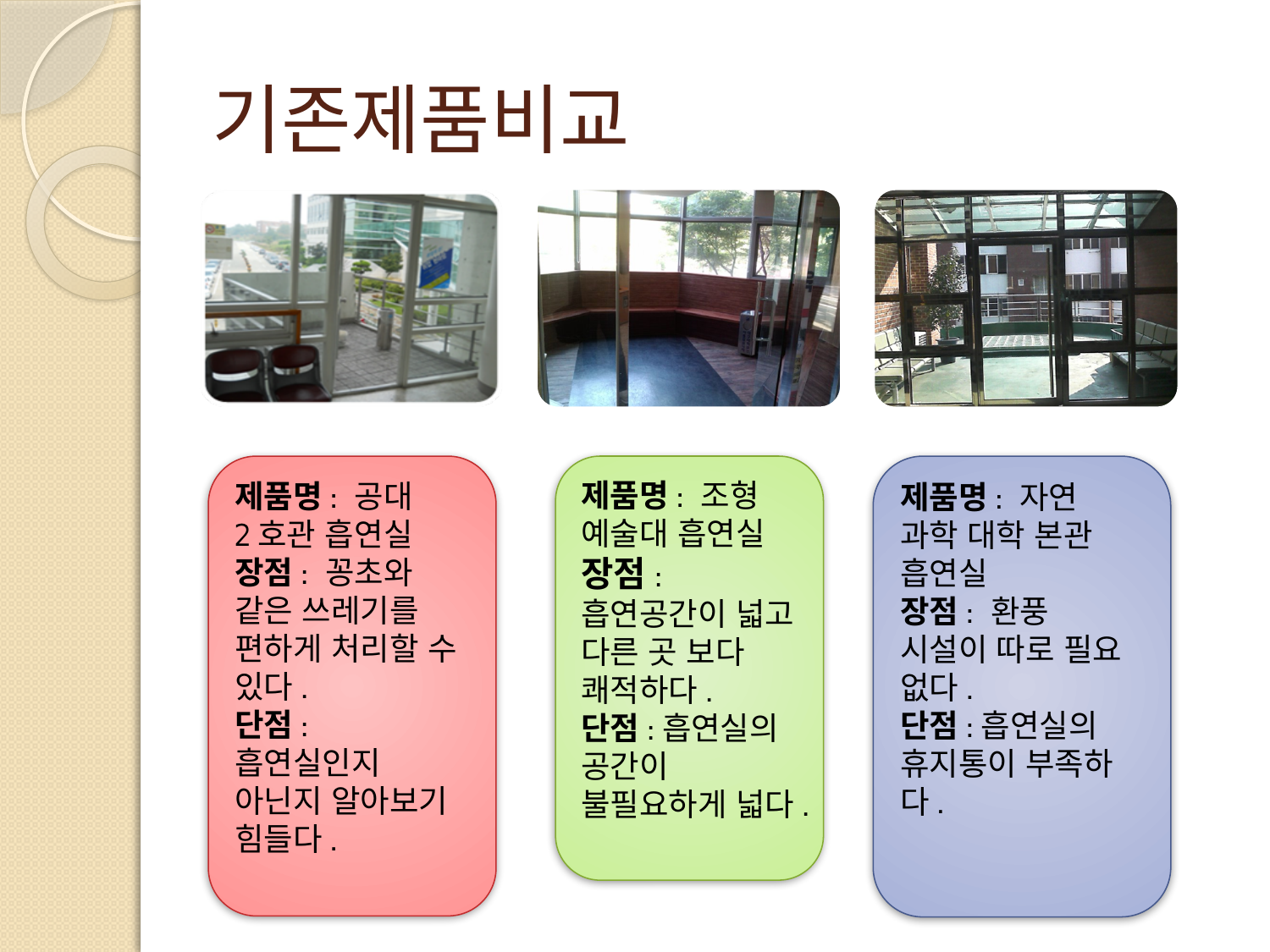

# 기존제품비교

제품명: 공대       2호관 흡연실
장점: 꽁초와 같은 쓰레기를 편하게 처리할 수 있다.
단점: 흡연실인지 아닌지 알아보기 힘들다.

제품명: 조형    예술대 흡연실
장점:흡연공간이 넓고 다른 곳 보다 쾌적하다.
단점:흡연실의 공간이 불필요하게 넓다.

제품명: 자연    과학 대학 본관 흡연실
장점: 환풍  시설이 따로 필요 없다.
단점:흡연실의 휴지통이 부족하다.